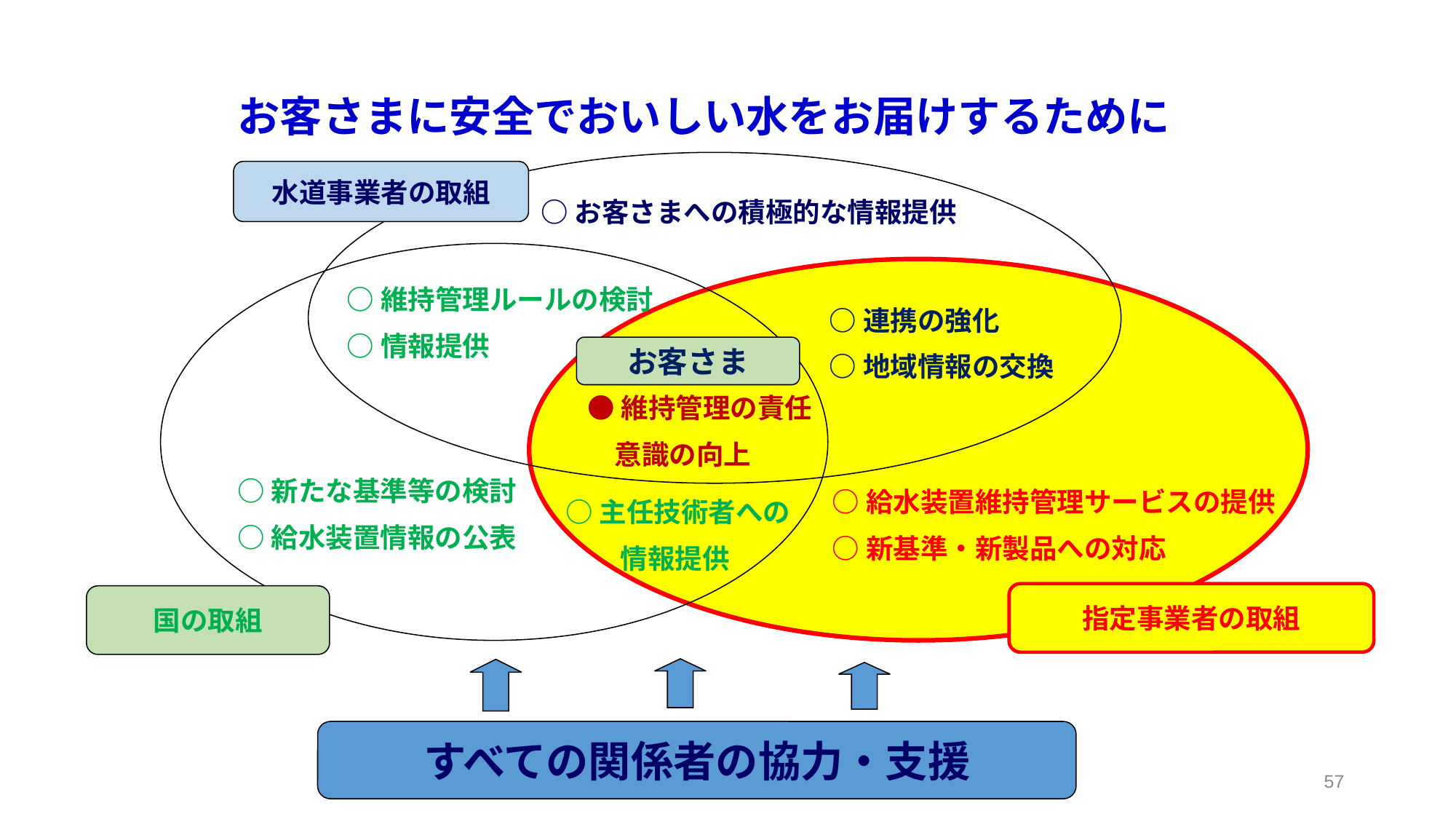

# お客さまに安全でおいしい水をお届けするために

水道事業者の取組
○お客さまへの積極的な情報提供

○維持管理ルールの検討
○情報提供
○連携の強化
○地域情報の交換
お客さま
●維持管理の責任
　意識の向上
○新たな基準等の検討
○給水装置情報の公表
○給水装置維持管理サービスの提供
○新基準・新製品への対応
○主任技術者への
　　情報提供
指定事業者の取組
国の取組

すべての関係者の協力・支援
57